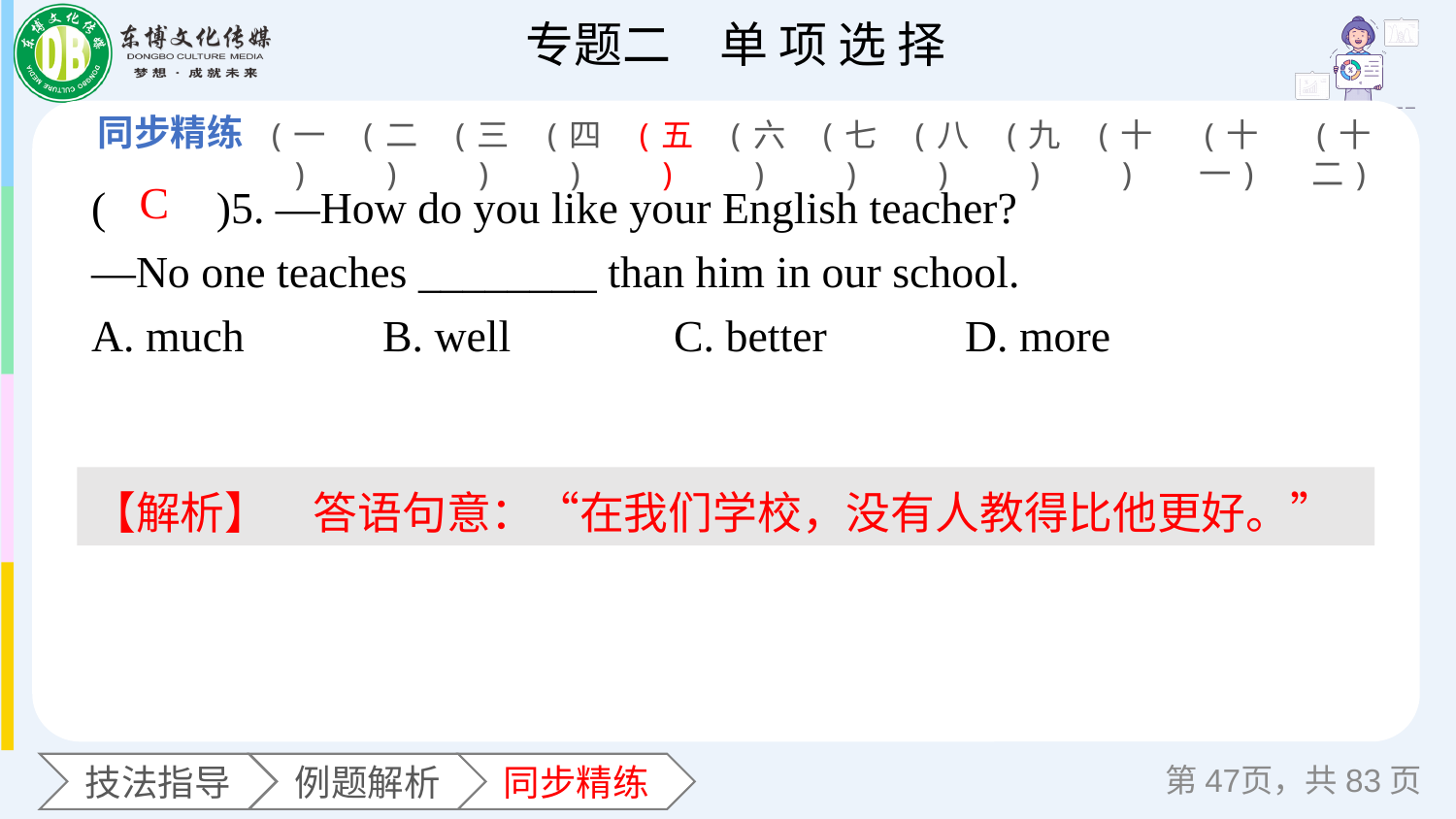

(一)
(二)
(三)
(四)
(五)
(六)
(七)
(八)
(九)
(十)
(十一)
(十二)
(　　)5. —How do you like your English teacher?
—No one teaches ________ than him in our school.
A. much    	B. well    	C. better    	D. more
C
【解析】　答语句意：“在我们学校，没有人教得比他更好。”
第47页，共83页